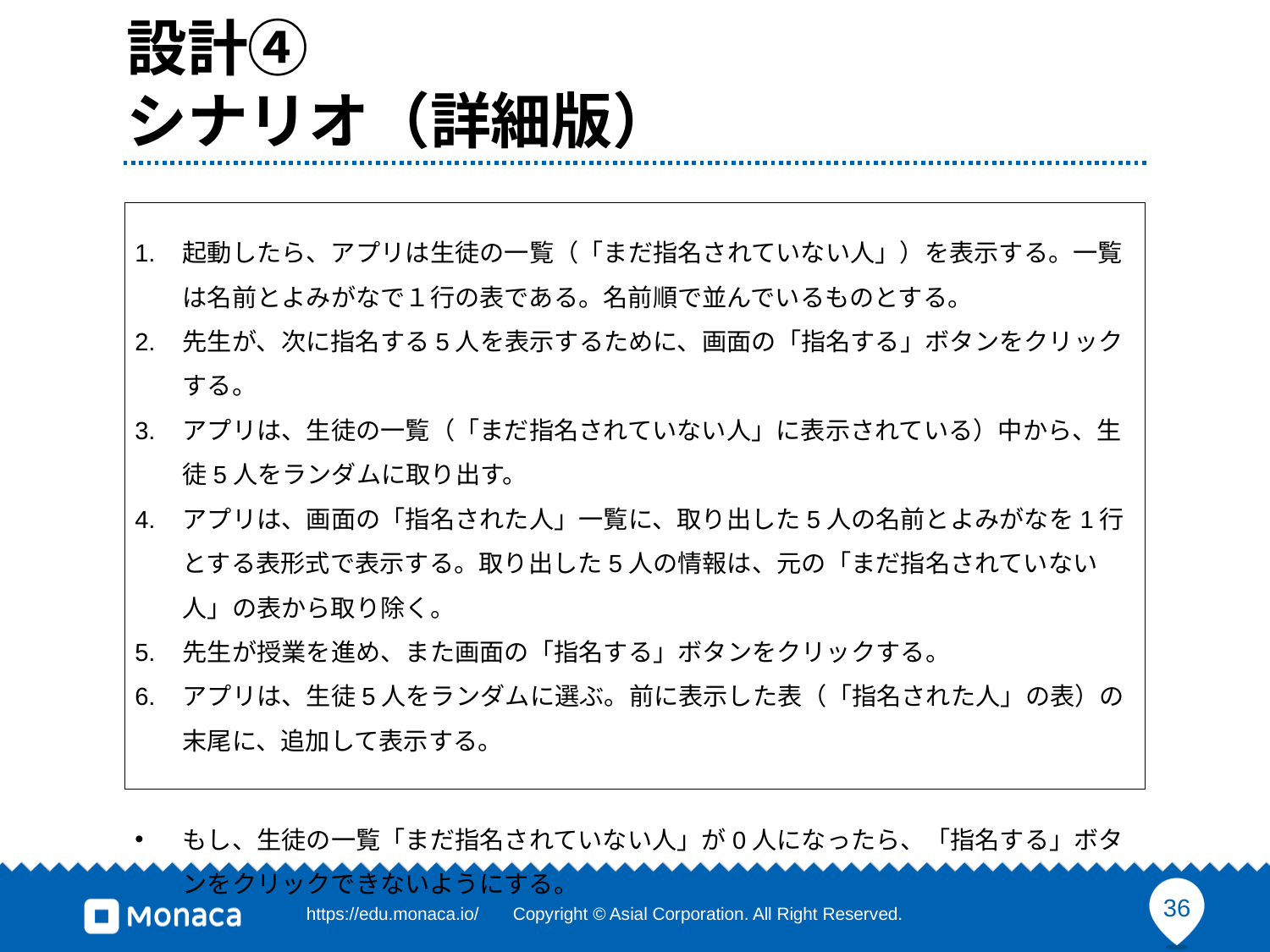

# 設計④ シナリオ（詳細版）
起動したら、アプリは生徒の一覧（「まだ指名されていない人」）を表示する。一覧は名前とよみがなで１行の表である。名前順で並んでいるものとする。
先生が、次に指名する5人を表示するために、画面の「指名する」ボタンをクリックする。
アプリは、生徒の一覧（「まだ指名されていない人」に表示されている）中から、生徒5人をランダムに取り出す。
アプリは、画面の「指名された人」一覧に、取り出した5人の名前とよみがなを1行とする表形式で表示する。取り出した5人の情報は、元の「まだ指名されていない人」の表から取り除く。
先生が授業を進め、また画面の「指名する」ボタンをクリックする。
アプリは、生徒5人をランダムに選ぶ。前に表示した表（「指名された人」の表）の末尾に、追加して表示する。

もし、生徒の一覧「まだ指名されていない人」が0人になったら、「指名する」ボタンをクリックできないようにする。